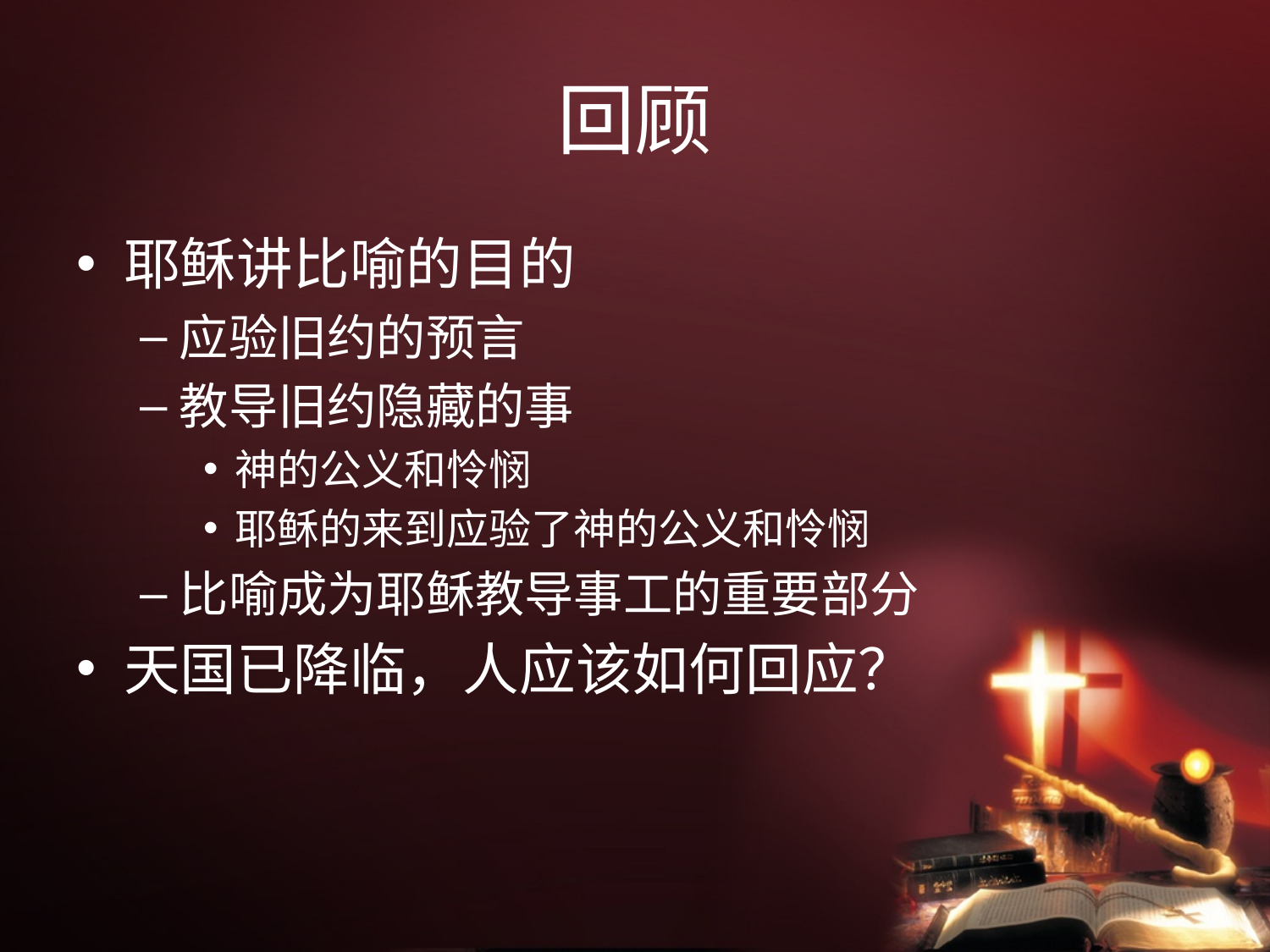

# 回顾
耶稣讲比喻的目的
应验旧约的预言
教导旧约隐藏的事
神的公义和怜悯
耶稣的来到应验了神的公义和怜悯
比喻成为耶稣教导事工的重要部分
天国已降临，人应该如何回应？